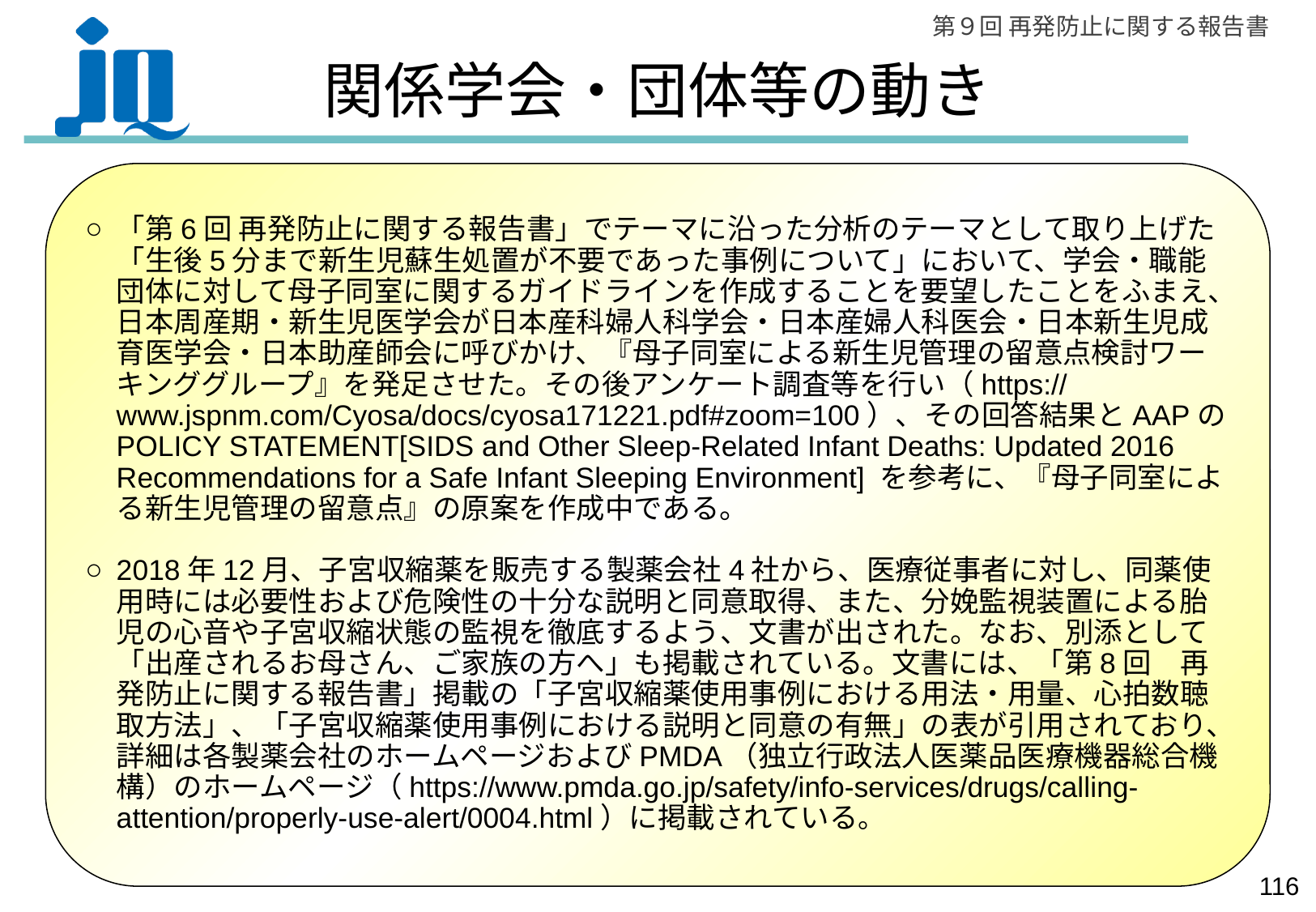

# 関係学会・団体等の動き
「第6回 再発防止に関する報告書」でテーマに沿った分析のテーマとして取り上げた「生後5分まで新生児蘇生処置が不要であった事例について」において、学会・職能団体に対して母子同室に関するガイドラインを作成することを要望したことをふまえ、日本周産期・新生児医学会が日本産科婦人科学会・日本産婦人科医会・日本新生児成育医学会・日本助産師会に呼びかけ、『母子同室による新生児管理の留意点検討ワーキンググループ』を発足させた。その後アンケート調査等を行い（https://www.jspnm.com/Cyosa/docs/cyosa171221.pdf#zoom=100）、その回答結果とAAPのPOLICY STATEMENT[SIDS and Other Sleep-Related Infant Deaths: Updated 2016 Recommendations for a Safe Infant Sleeping Environment] を参考に、『母子同室による新生児管理の留意点』の原案を作成中である。

2018年12月、子宮収縮薬を販売する製薬会社4社から、医療従事者に対し、同薬使用時には必要性および危険性の十分な説明と同意取得、また、分娩監視装置による胎児の心音や子宮収縮状態の監視を徹底するよう、文書が出された。なお、別添として「出産されるお母さん、ご家族の方へ」も掲載されている。文書には、「第8回　再発防止に関する報告書」掲載の「子宮収縮薬使用事例における用法・用量、心拍数聴取方法」、「子宮収縮薬使用事例における説明と同意の有無」の表が引用されており、詳細は各製薬会社のホームページおよびPMDA（独立行政法人医薬品医療機器総合機構）のホームページ（https://www.pmda.go.jp/safety/info-services/drugs/calling-attention/properly-use-alert/0004.html）に掲載されている。
116